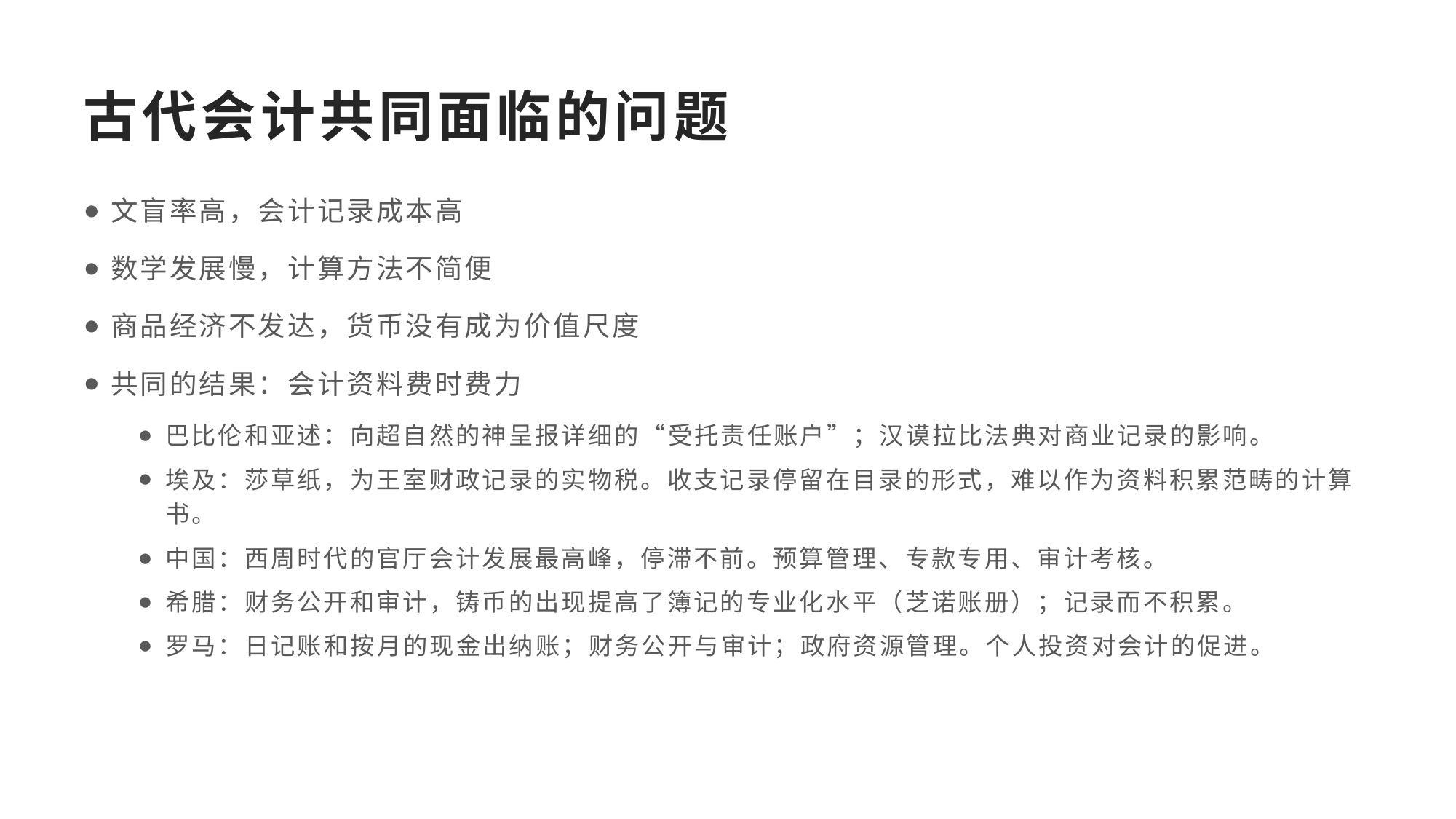

# 古代会计共同面临的问题
文盲率高，会计记录成本高
数学发展慢，计算方法不简便
商品经济不发达，货币没有成为价值尺度
共同的结果：会计资料费时费力
巴比伦和亚述：向超自然的神呈报详细的“受托责任账户”；汉谟拉比法典对商业记录的影响。
埃及：莎草纸，为王室财政记录的实物税。收支记录停留在目录的形式，难以作为资料积累范畴的计算书。
中国：西周时代的官厅会计发展最高峰，停滞不前。预算管理、专款专用、审计考核。
希腊：财务公开和审计，铸币的出现提高了簿记的专业化水平（芝诺账册）；记录而不积累。
罗马：日记账和按月的现金出纳账；财务公开与审计；政府资源管理。个人投资对会计的促进。